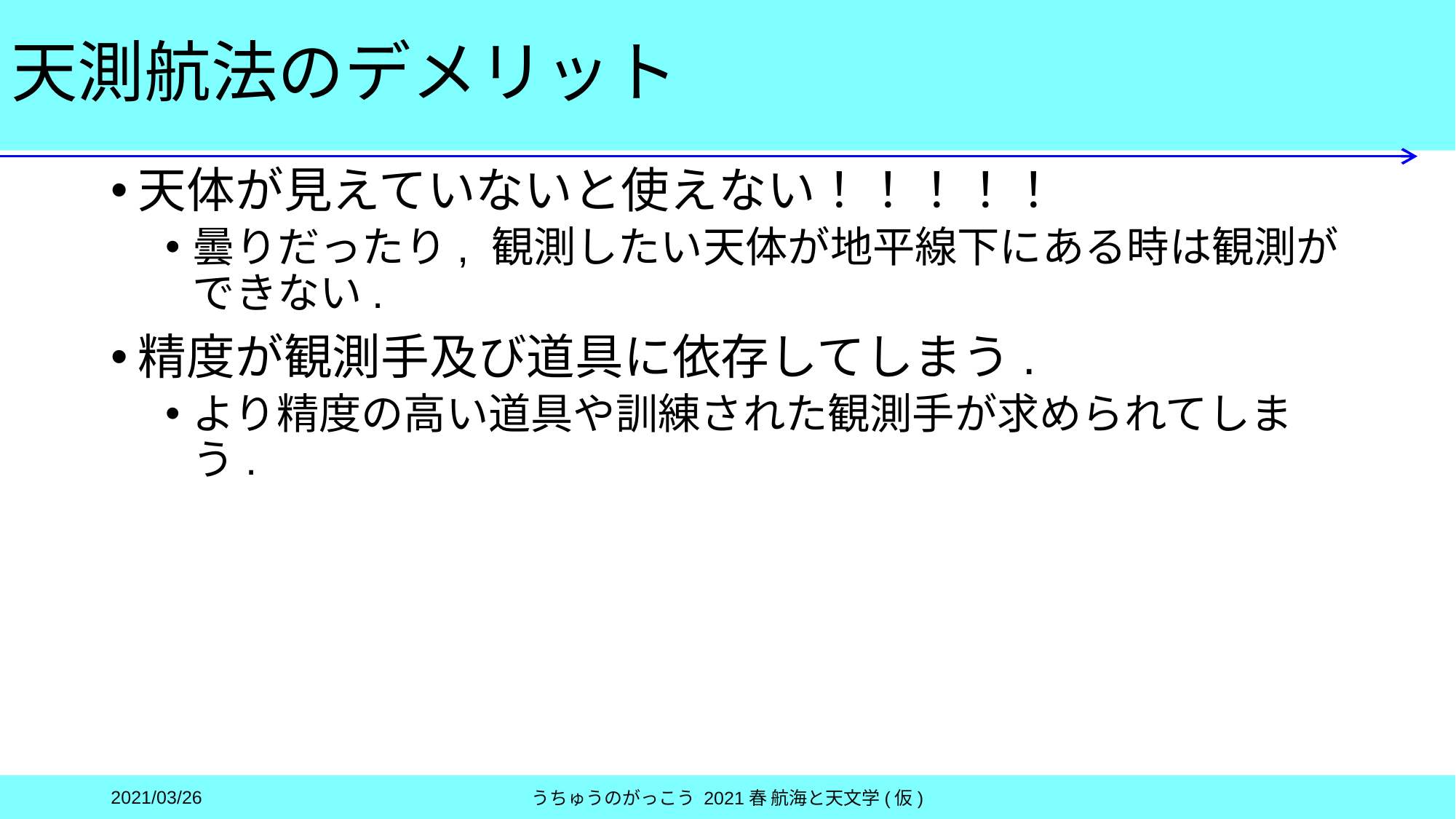

# 天測航法のデメリット
天体が見えていないと使えない！！！！！
曇りだったり, 観測したい天体が地平線下にある時は観測ができない.
精度が観測手及び道具に依存してしまう.
より精度の高い道具や訓練された観測手が求められてしまう.
2021/03/26
うちゅうのがっこう 2021春 航海と天文学(仮)